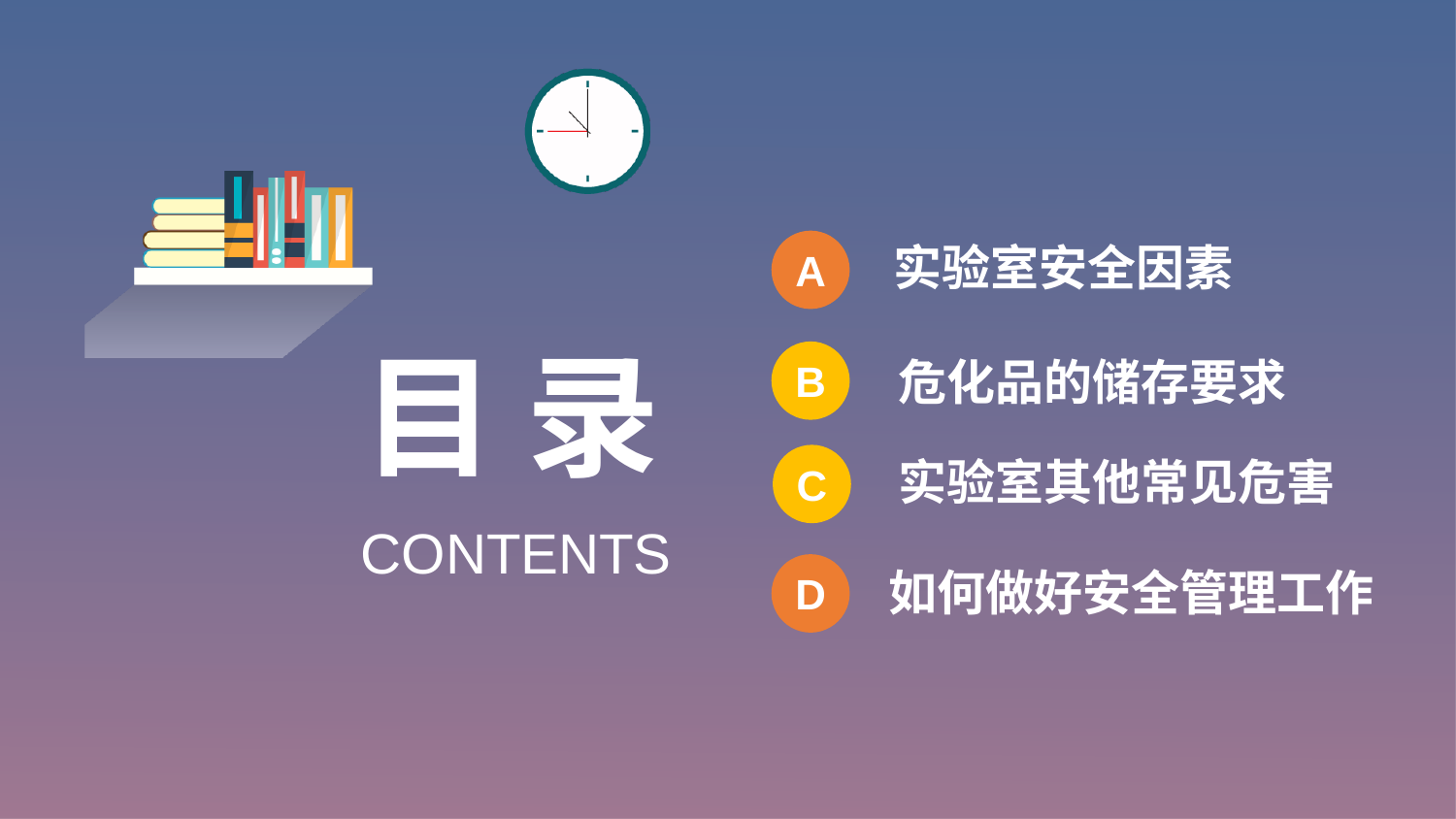

实验室安全因素
危化品的储存要求
实验室其他常见危害
如何做好安全管理工作